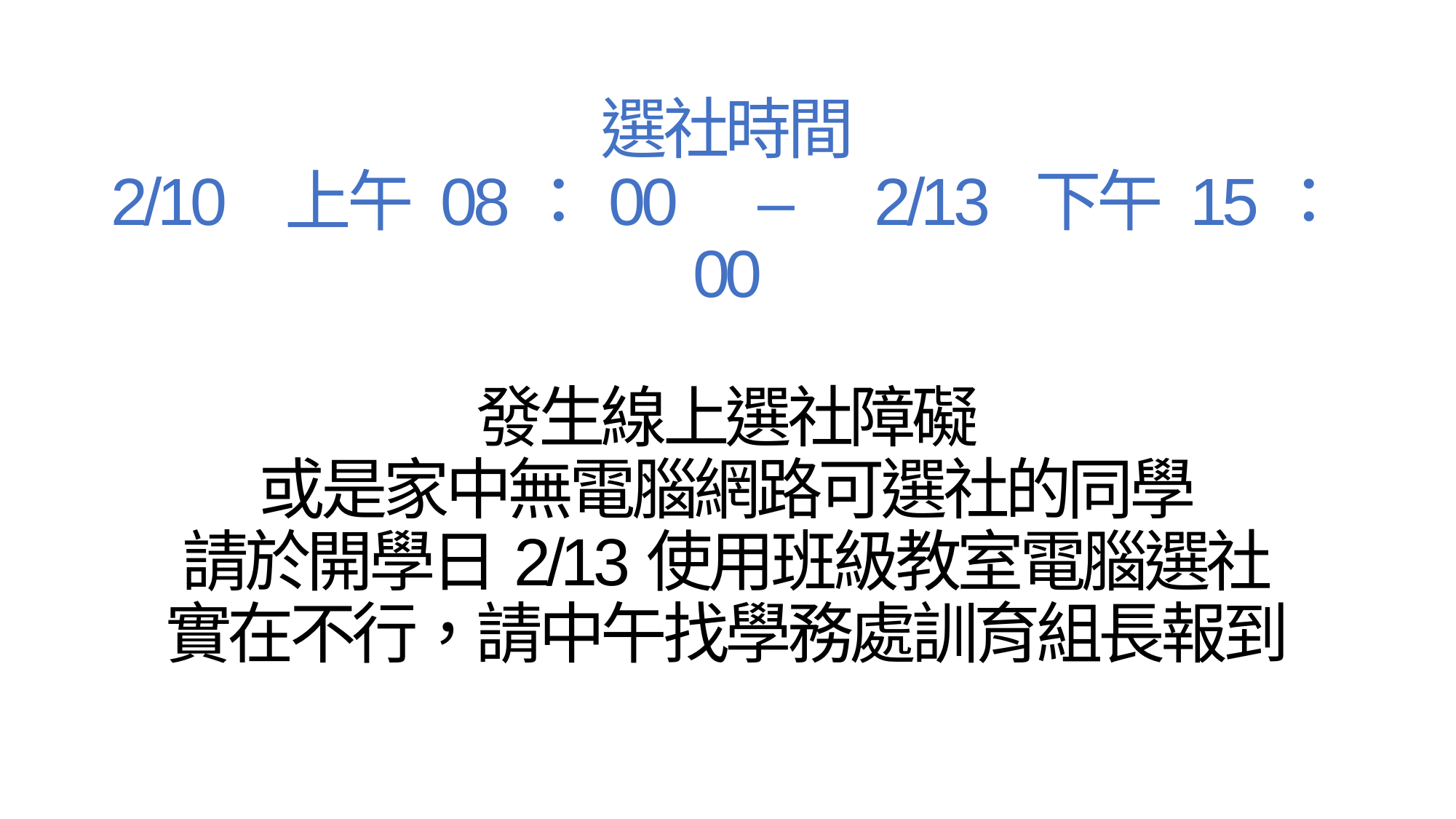

# 選社時間 2/10   上午 08：00      –      2/13  下午 15：00 發生線上選社障礙 或是家中無電腦網路可選社的同學 請於開學日2/13使用班級教室電腦選社 實在不行，請中午找學務處訓育組長報到